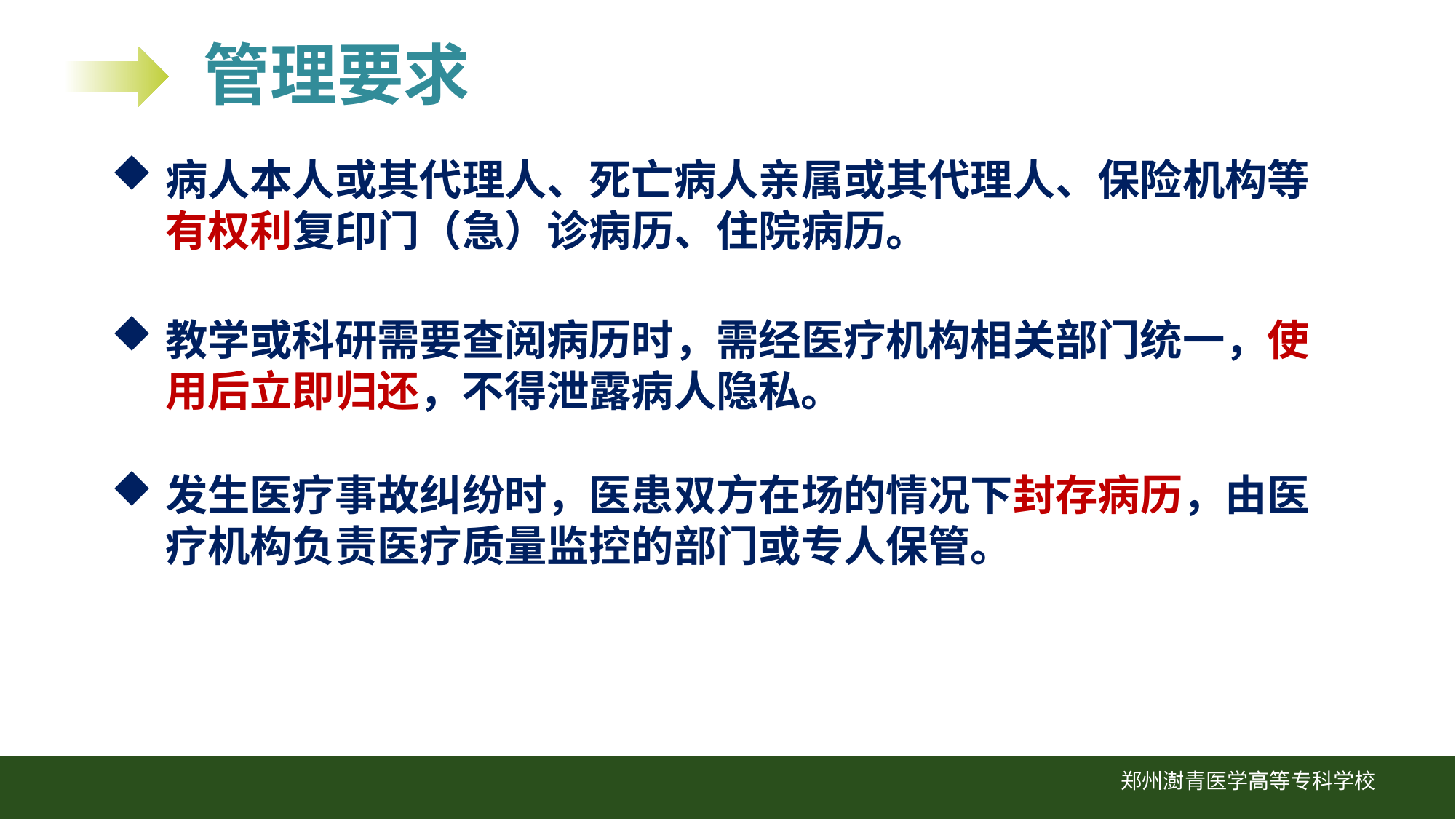

管理要求

病人本人或其代理人、死亡病人亲属或其代理人、保险机构等有权利复印门（急）诊病历、住院病历。

教学或科研需要查阅病历时，需经医疗机构相关部门统一，使用后立即归还，不得泄露病人隐私。
发生医疗事故纠纷时，医患双方在场的情况下封存病历，由医疗机构负责医疗质量监控的部门或专人保管。

郑州澍青医学高等专科学校